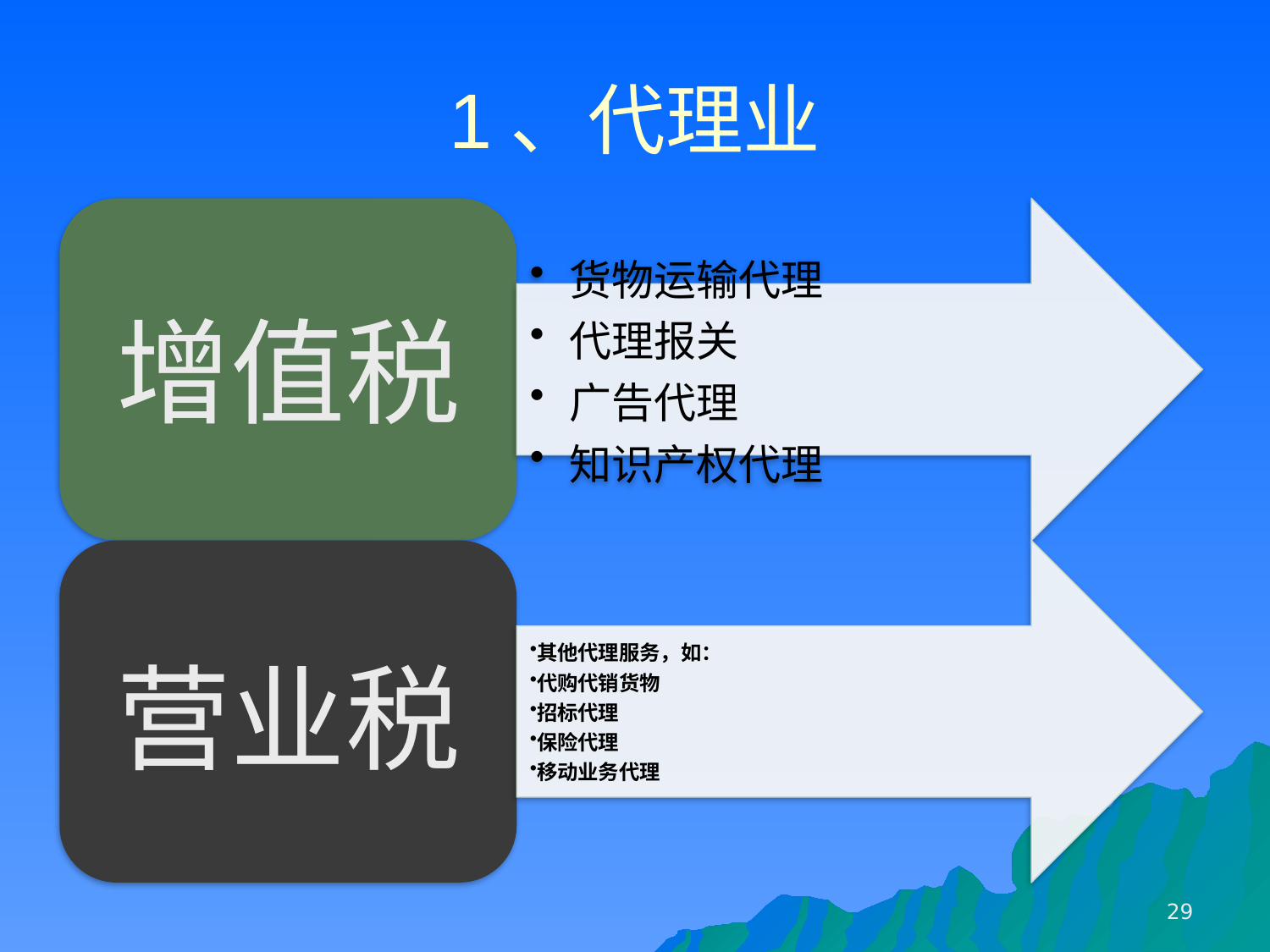

# 1、代理业
增值税
货物运输代理
代理报关
营业税
其他代理服务，如：
代购代销货物
广告代理
知识产权代理
招标代理
保险代理
移动业务代理
29